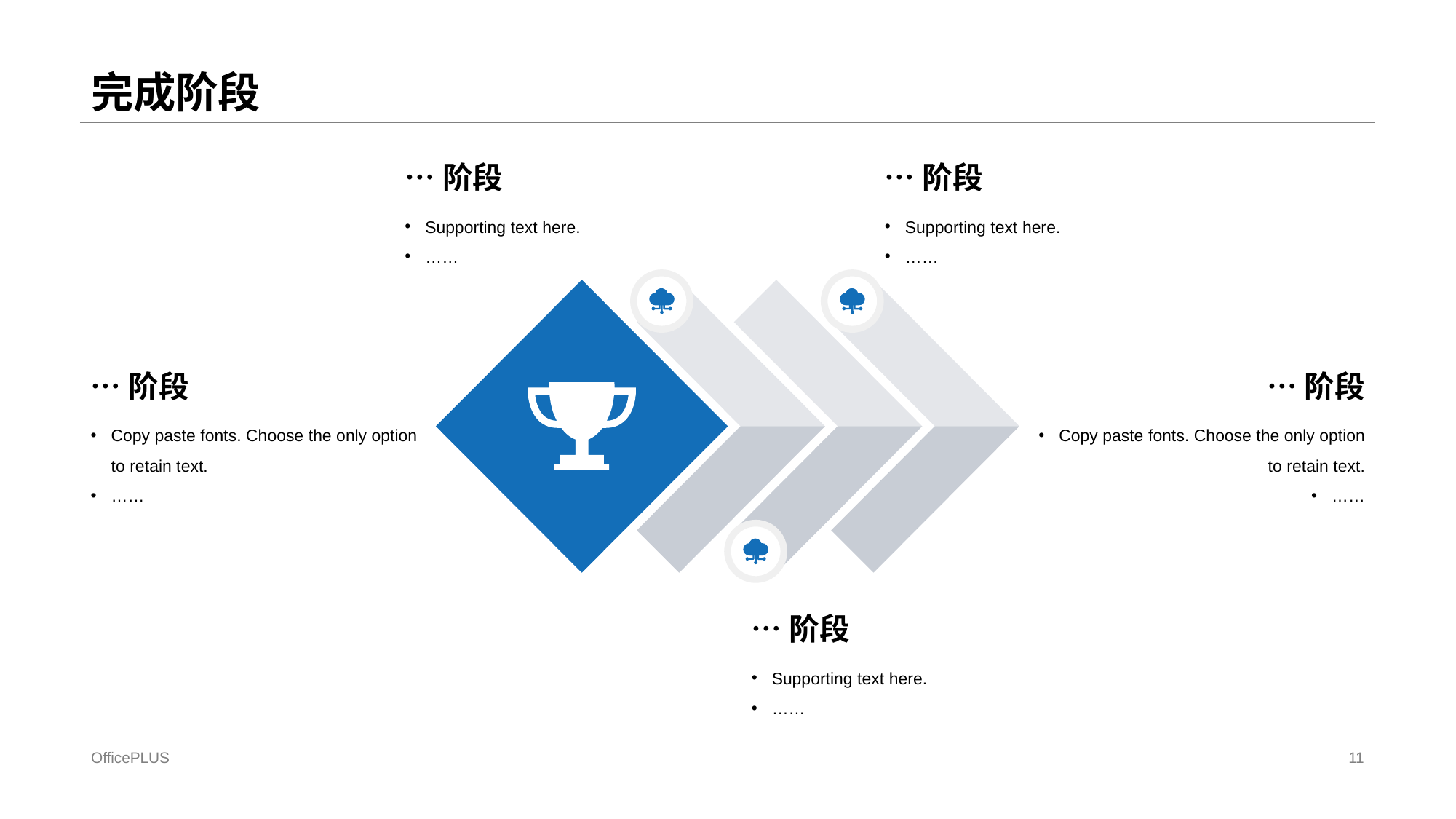

# 完成阶段
…阶段
Supporting text here.
……
…阶段
Supporting text here.
……

…阶段
…阶段

Copy paste fonts. Choose the only option to retain text.
……
Copy paste fonts. Choose the only option to retain text.
……

…阶段
Supporting text here.
……
OfficePLUS
11